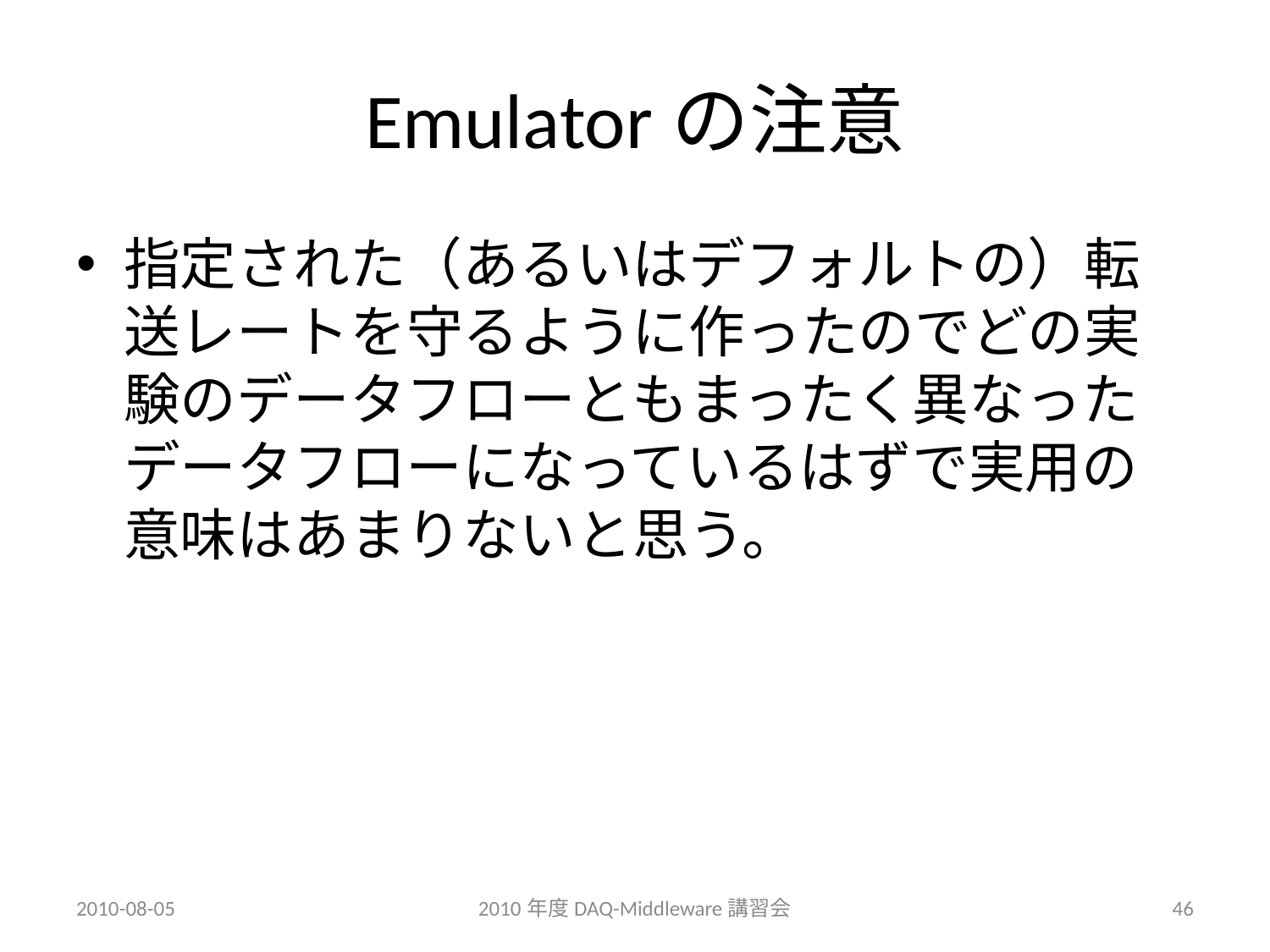

# Emulatorの注意
指定された（あるいはデフォルトの）転送レートを守るように作ったのでどの実験のデータフローともまったく異なったデータフローになっているはずで実用の意味はあまりないと思う。
2010-08-05
2010年度DAQ-Middleware講習会
46